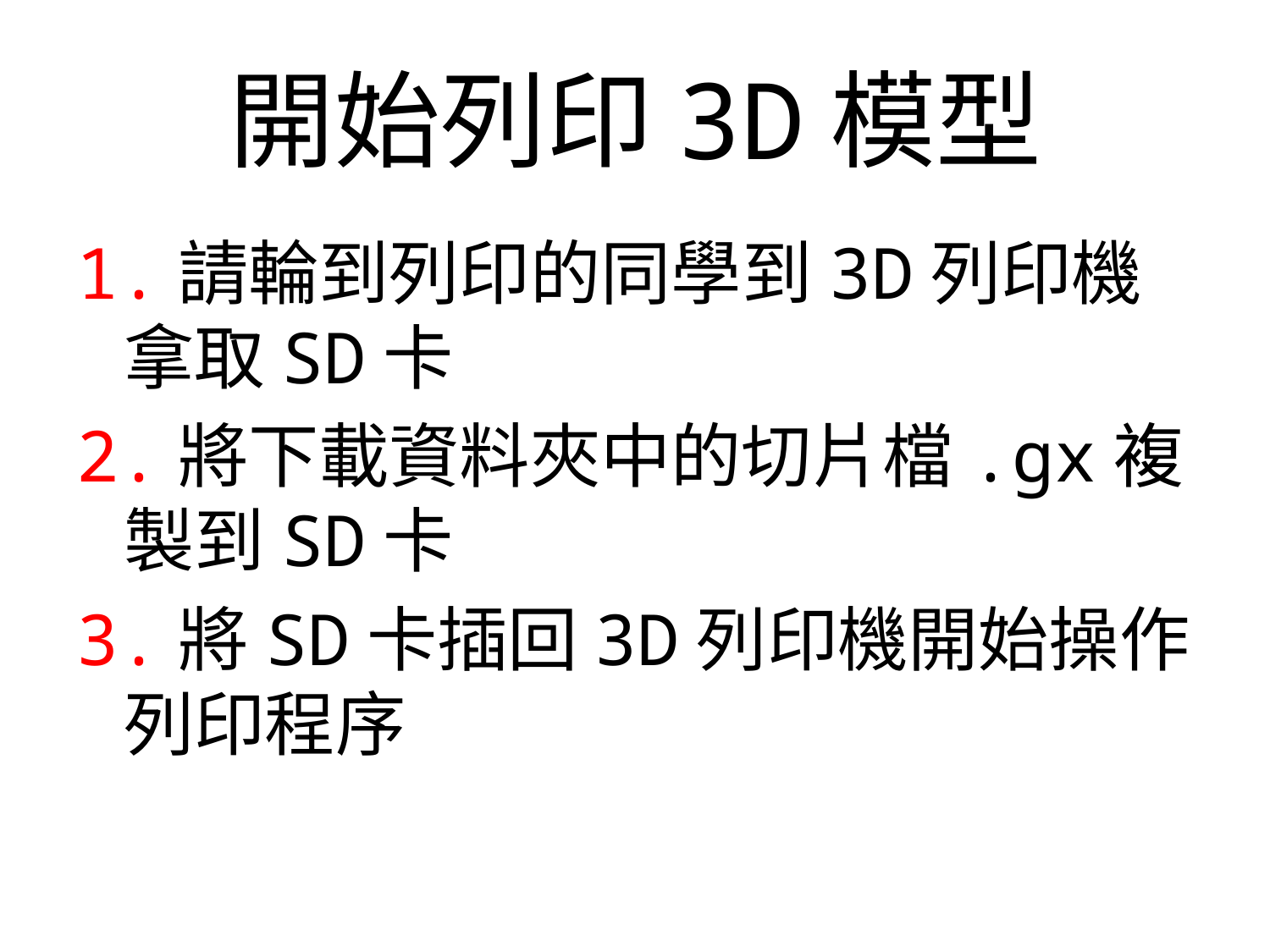

# 開始列印3D模型
1.請輪到列印的同學到3D列印機拿取SD卡
2.將下載資料夾中的切片檔.gx複製到SD卡
3.將SD卡插回3D列印機開始操作列印程序